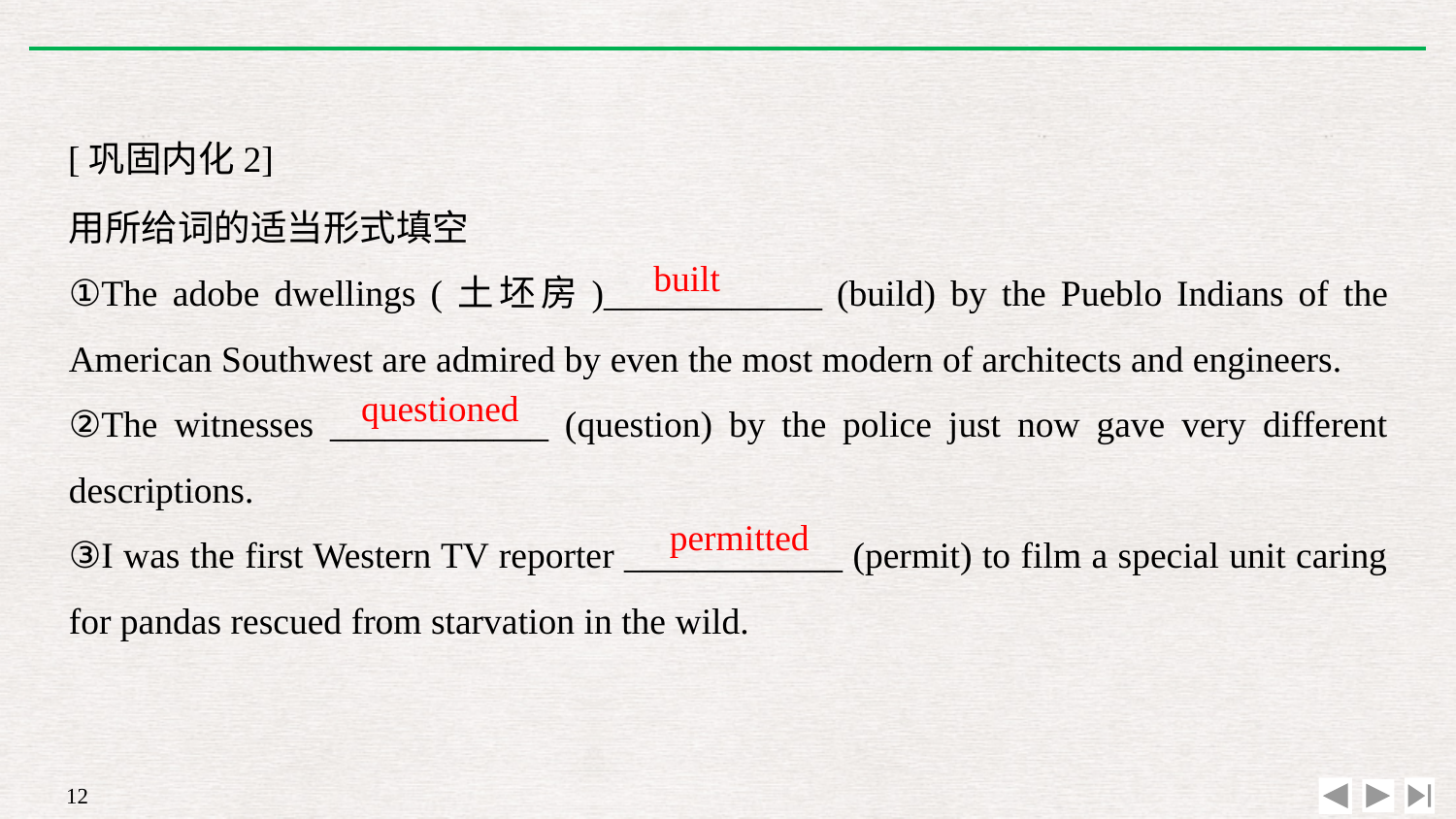

[巩固内化2]
用所给词的适当形式填空
①The adobe dwellings (土坯房)____________ (build) by the Pueblo Indians of the American Southwest are admired by even the most modern of architects and engineers.
②The witnesses ____________ (question) by the police just now gave very different descriptions.
③I was the first Western TV reporter ____________ (permit) to film a special unit caring for pandas rescued from starvation in the wild.
built
questioned
permitted